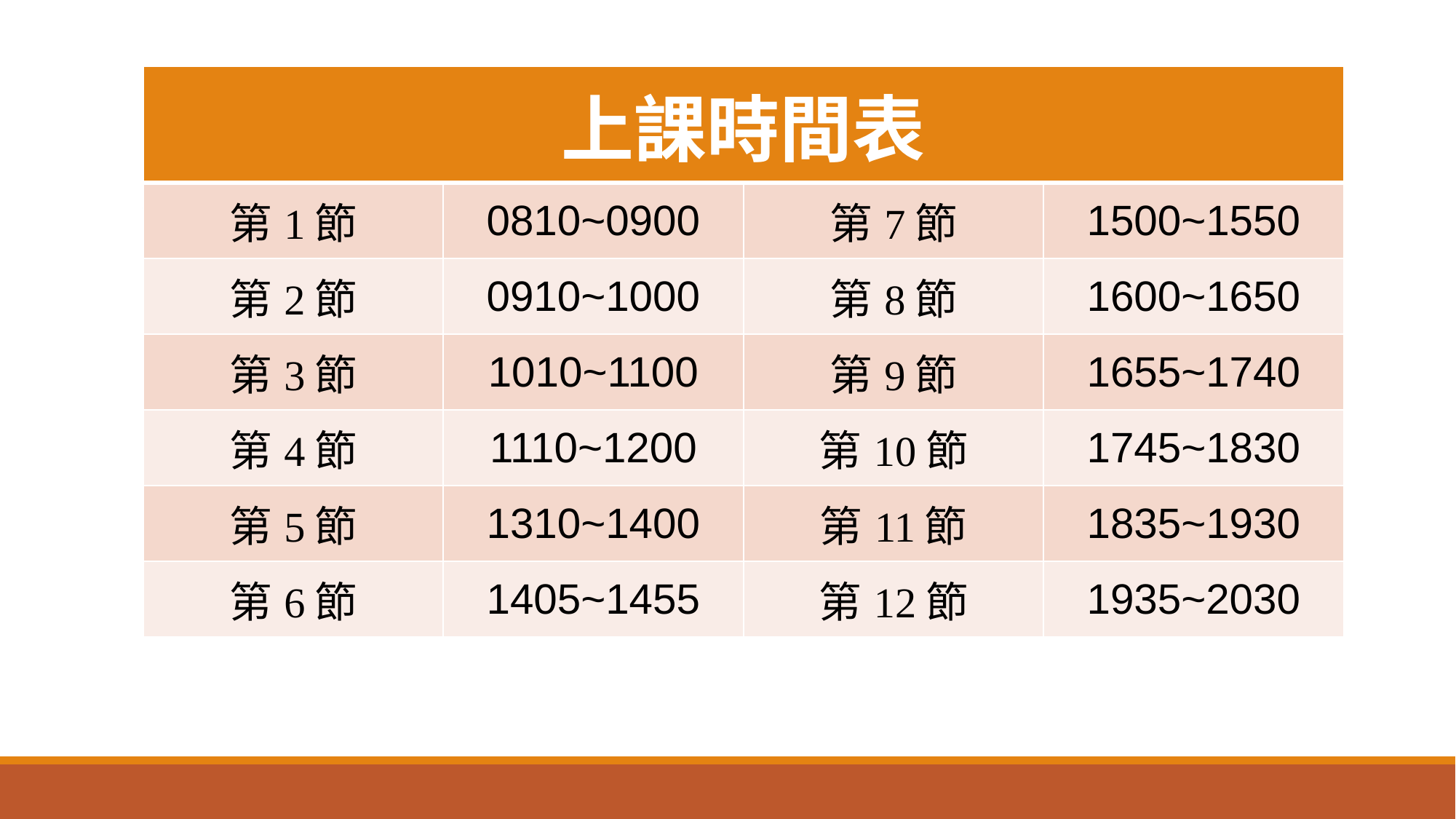

| 上課時間表 |  |  |  |
| --- | --- | --- | --- |
| 第1節 | 0810~0900 | 第7節 | 1500~1550 |
| 第2節 | 0910~1000 | 第8節 | 1600~1650 |
| 第3節 | 1010~1100 | 第9節 | 1655~1740 |
| 第4節 | 1110~1200 | 第10節 | 1745~1830 |
| 第5節 | 1310~1400 | 第11節 | 1835~1930 |
| 第6節 | 1405~1455 | 第12節 | 1935~2030 |